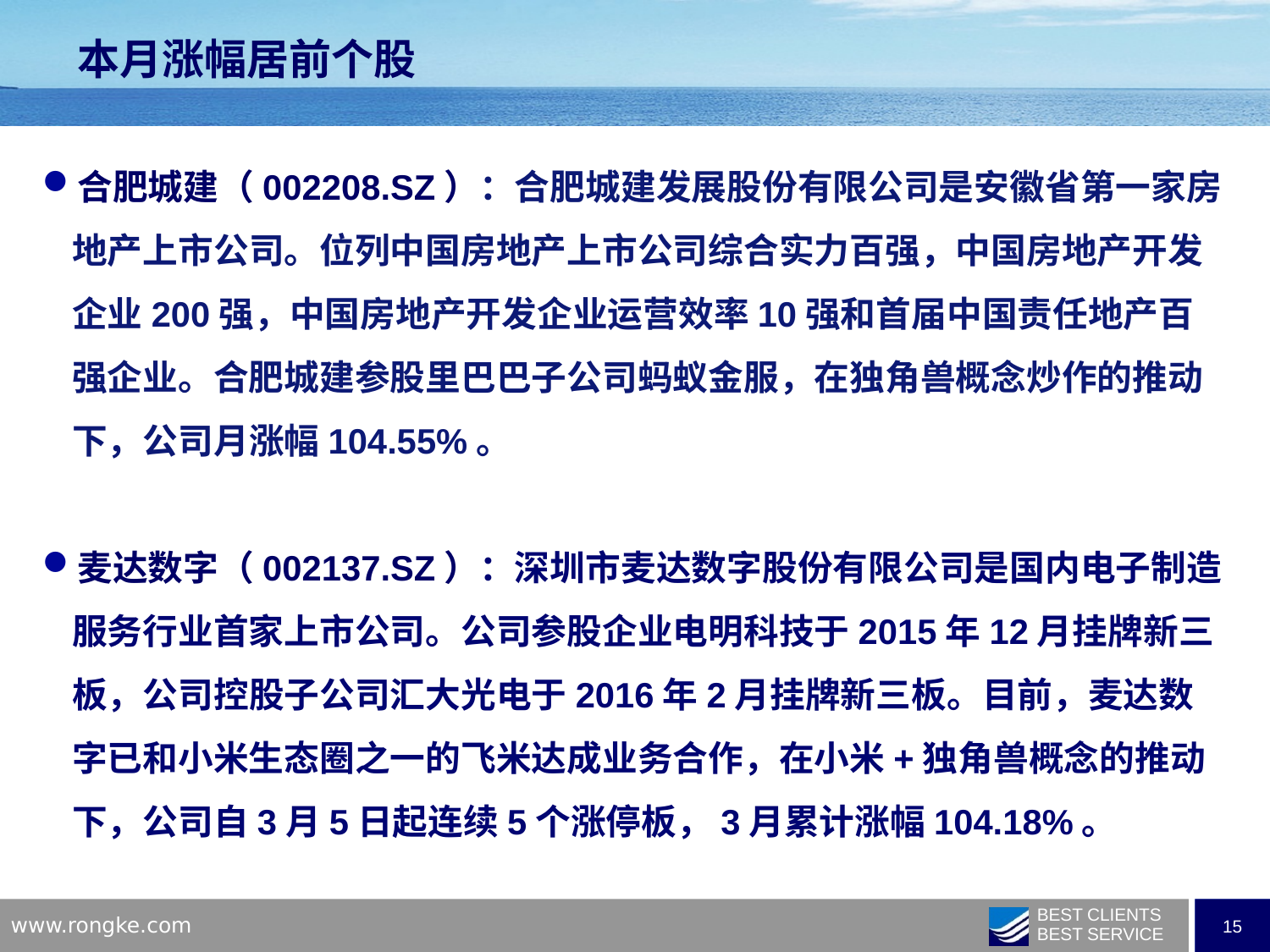

本月涨幅居前个股

合肥城建（002208.SZ）：合肥城建发展股份有限公司是安徽省第一家房地产上市公司。位列中国房地产上市公司综合实力百强，中国房地产开发企业200强，中国房地产开发企业运营效率10强和首届中国责任地产百强企业。合肥城建参股里巴巴子公司蚂蚁金服，在独角兽概念炒作的推动下，公司月涨幅104.55%。

麦达数字（002137.SZ）：深圳市麦达数字股份有限公司是国内电子制造服务行业首家上市公司。公司参股企业电明科技于2015年12月挂牌新三板，公司控股子公司汇大光电于2016年2月挂牌新三板。目前，麦达数字已和小米生态圈之一的飞米达成业务合作，在小米+独角兽概念的推动下，公司自3月5日起连续5个涨停板，3月累计涨幅104.18%。